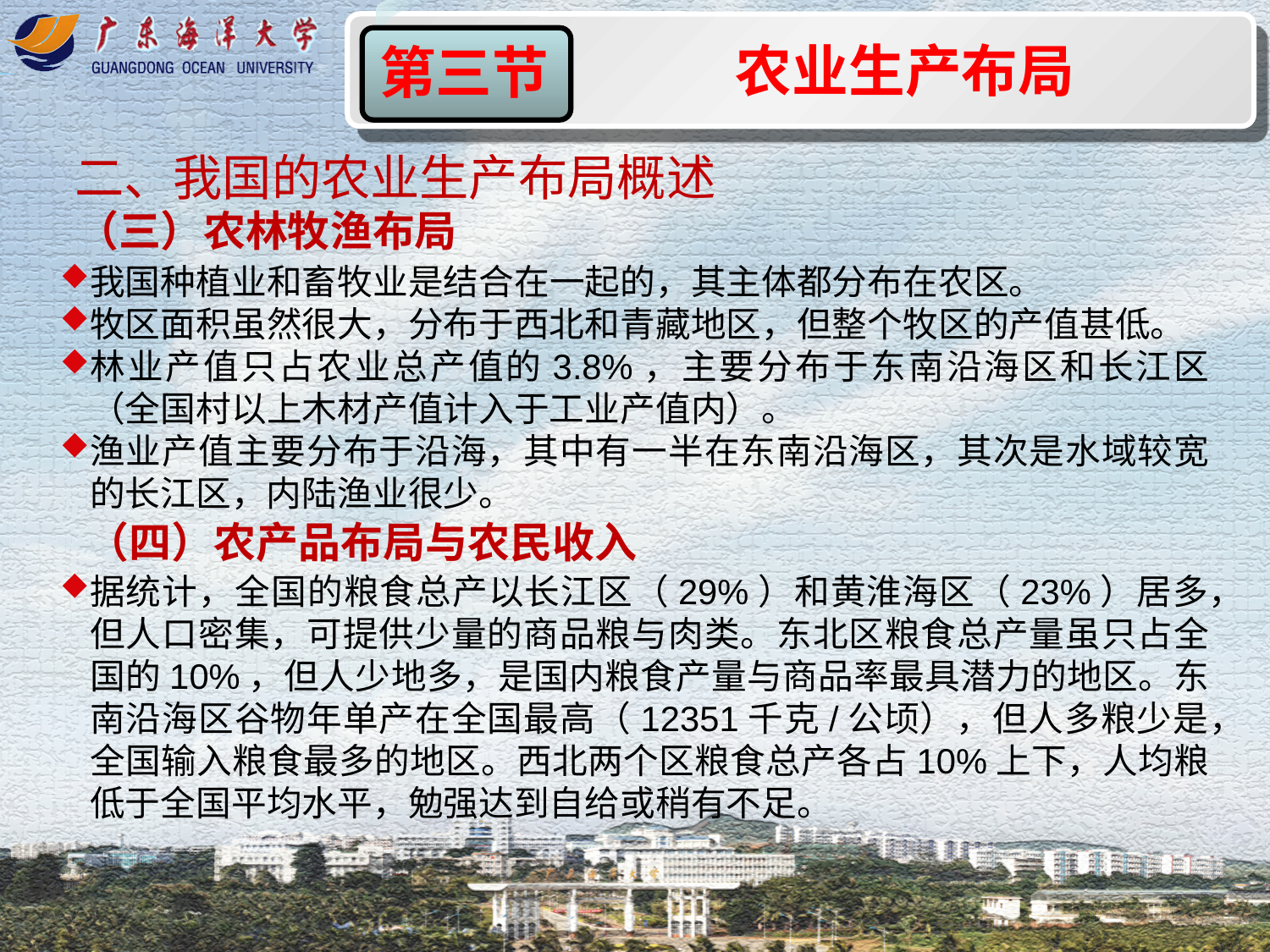

农业生产布局

第三节
二、我国的农业生产布局概述
（三）农林牧渔布局
我国种植业和畜牧业是结合在一起的，其主体都分布在农区。
牧区面积虽然很大，分布于西北和青藏地区，但整个牧区的产值甚低。
林业产值只占农业总产值的3.8%，主要分布于东南沿海区和长江区（全国村以上木材产值计入于工业产值内）。
渔业产值主要分布于沿海，其中有一半在东南沿海区，其次是水域较宽的长江区，内陆渔业很少。
（四）农产品布局与农民收入
据统计，全国的粮食总产以长江区（29%）和黄淮海区（23%）居多，但人口密集，可提供少量的商品粮与肉类。东北区粮食总产量虽只占全国的10%，但人少地多，是国内粮食产量与商品率最具潜力的地区。东南沿海区谷物年单产在全国最高（12351千克/公顷），但人多粮少是，全国输入粮食最多的地区。西北两个区粮食总产各占10%上下，人均粮低于全国平均水平，勉强达到自给或稍有不足。